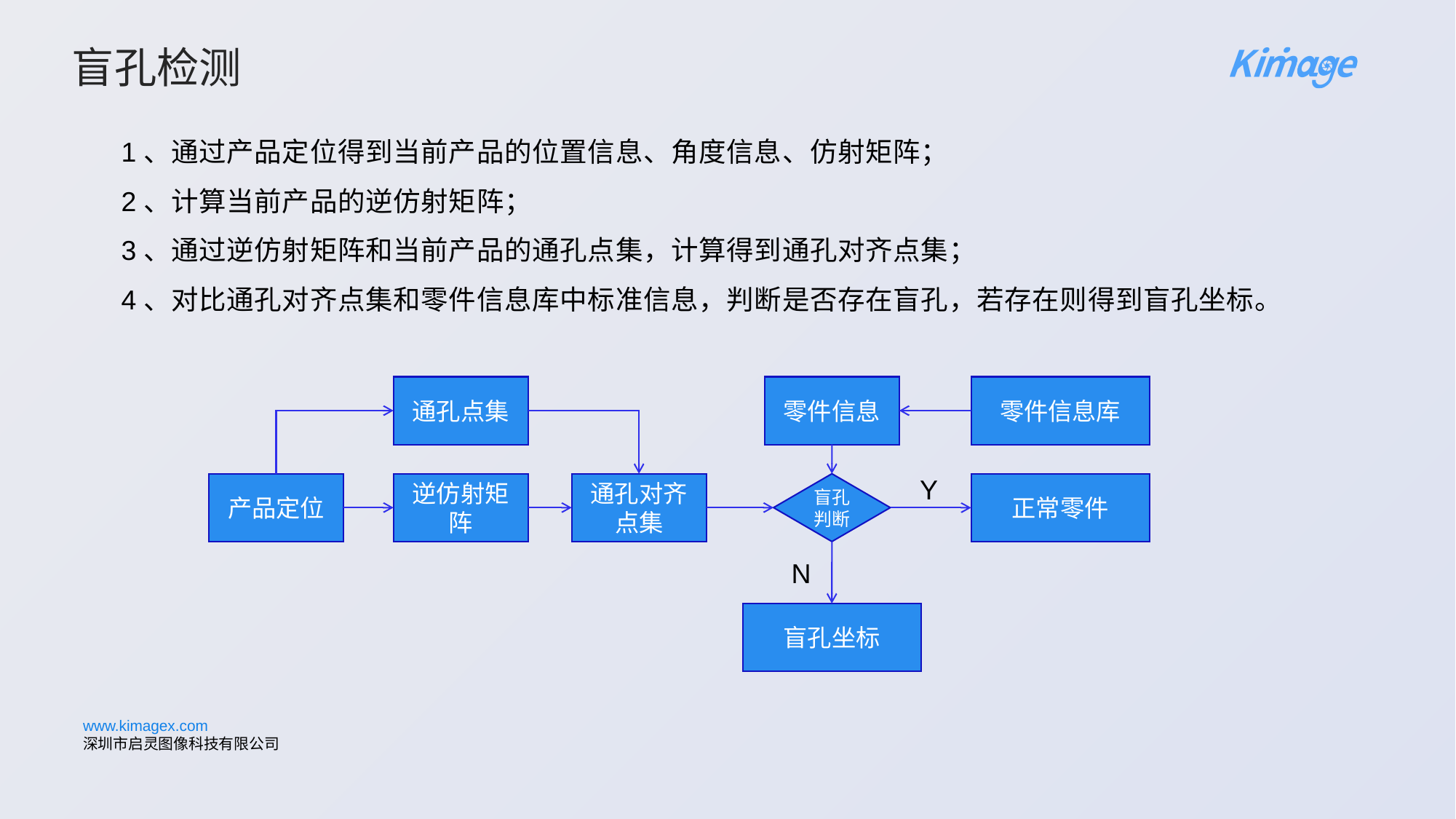

盲孔检测
1、通过产品定位得到当前产品的位置信息、角度信息、仿射矩阵；
2、计算当前产品的逆仿射矩阵；
3、通过逆仿射矩阵和当前产品的通孔点集，计算得到通孔对齐点集；
4、对比通孔对齐点集和零件信息库中标准信息，判断是否存在盲孔，若存在则得到盲孔坐标。
通孔点集
零件信息
零件信息库
产品定位
逆仿射矩阵
通孔对齐点集
盲孔判断
Y
正常零件
N
盲孔坐标